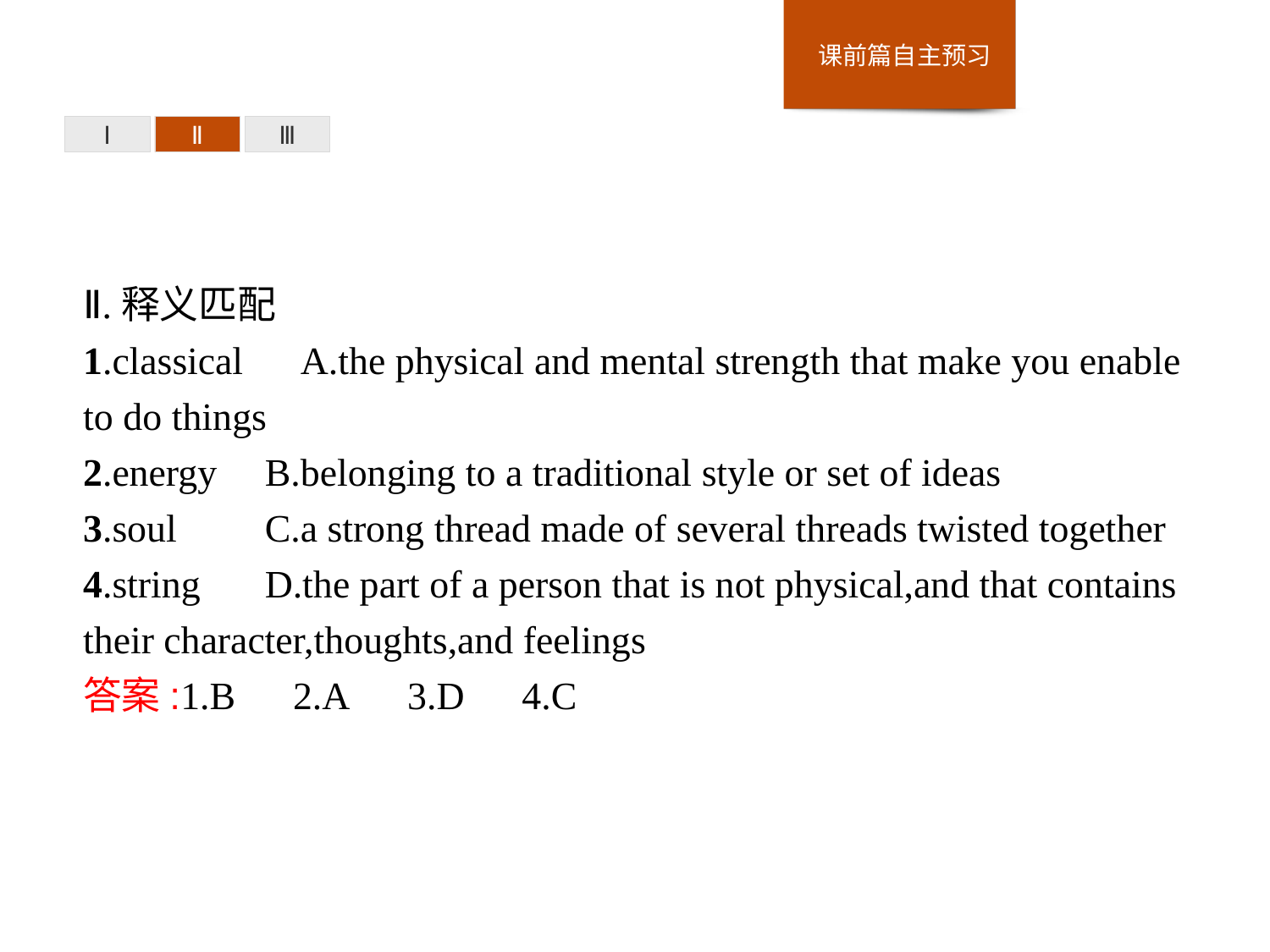

Ⅰ
Ⅱ
Ⅲ
Ⅱ.释义匹配
1.classical　A.the physical and mental strength that make you enable to do things
2.energy	    B.belonging to a traditional style or set of ideas
3.soul	    C.a strong thread made of several threads twisted together
4.string	    D.the part of a person that is not physical,and that contains their character,thoughts,and feelings
答案:1.B　2.A　3.D　4.C